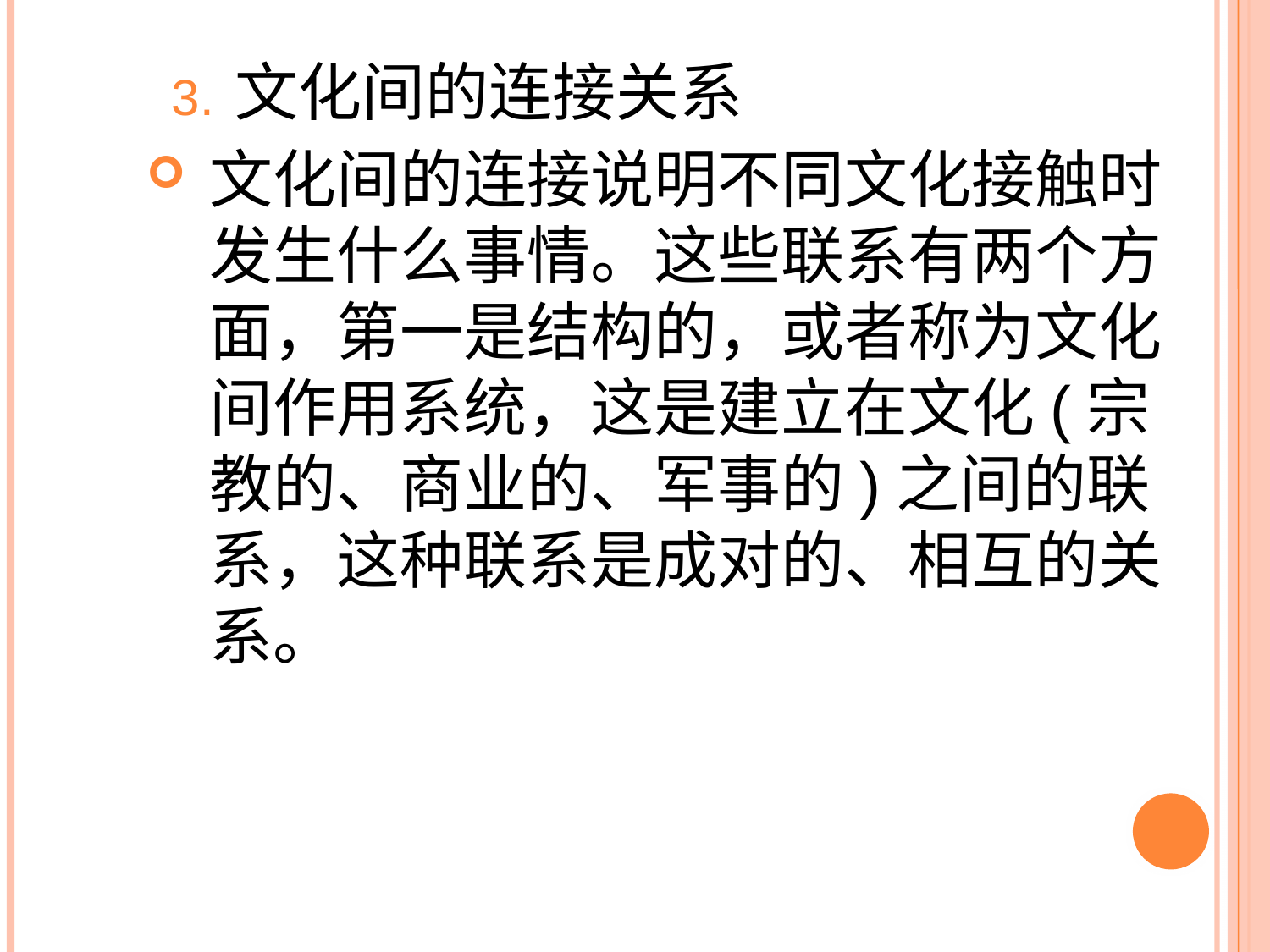

文化间的连接关系
文化间的连接说明不同文化接触时发生什么事情。这些联系有两个方面，第一是结构的，或者称为文化间作用系统，这是建立在文化(宗教的、商业的、军事的)之间的联系，这种联系是成对的、相互的关系。